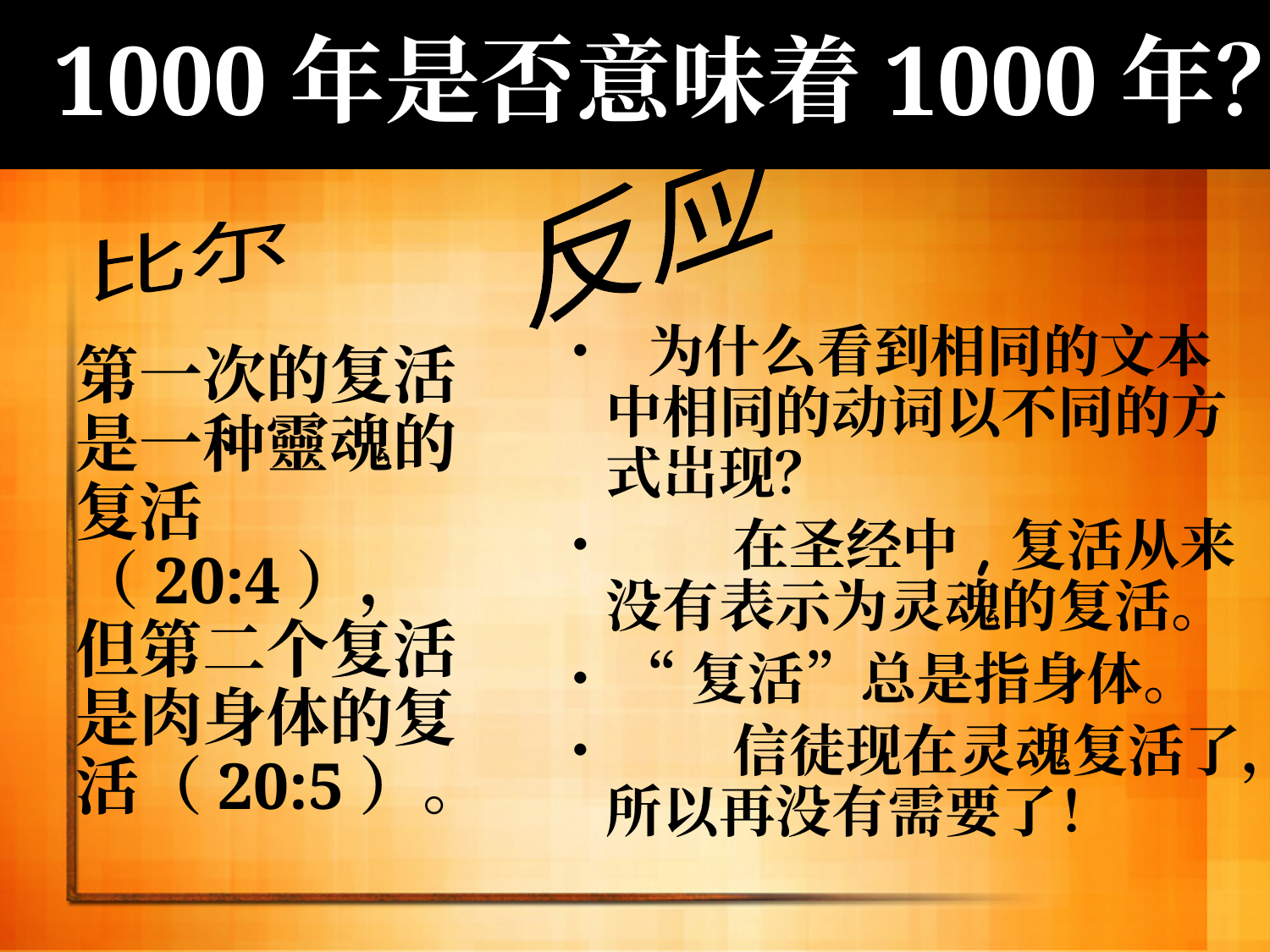

# 1000年是否意味着1000年？
反应
比尔

第一次的复活是一种靈魂的复活（20:4），但第二个复活是肉身体的复活（20:5）。
•  为什么看到相同的文本中相同的动词以不同的方式岀现？
•	在圣经中,复活从来没有表示为灵魂的复活。
• “复活”总是指身体。
•	信徒现在灵魂复活了，所以再没有需要了！